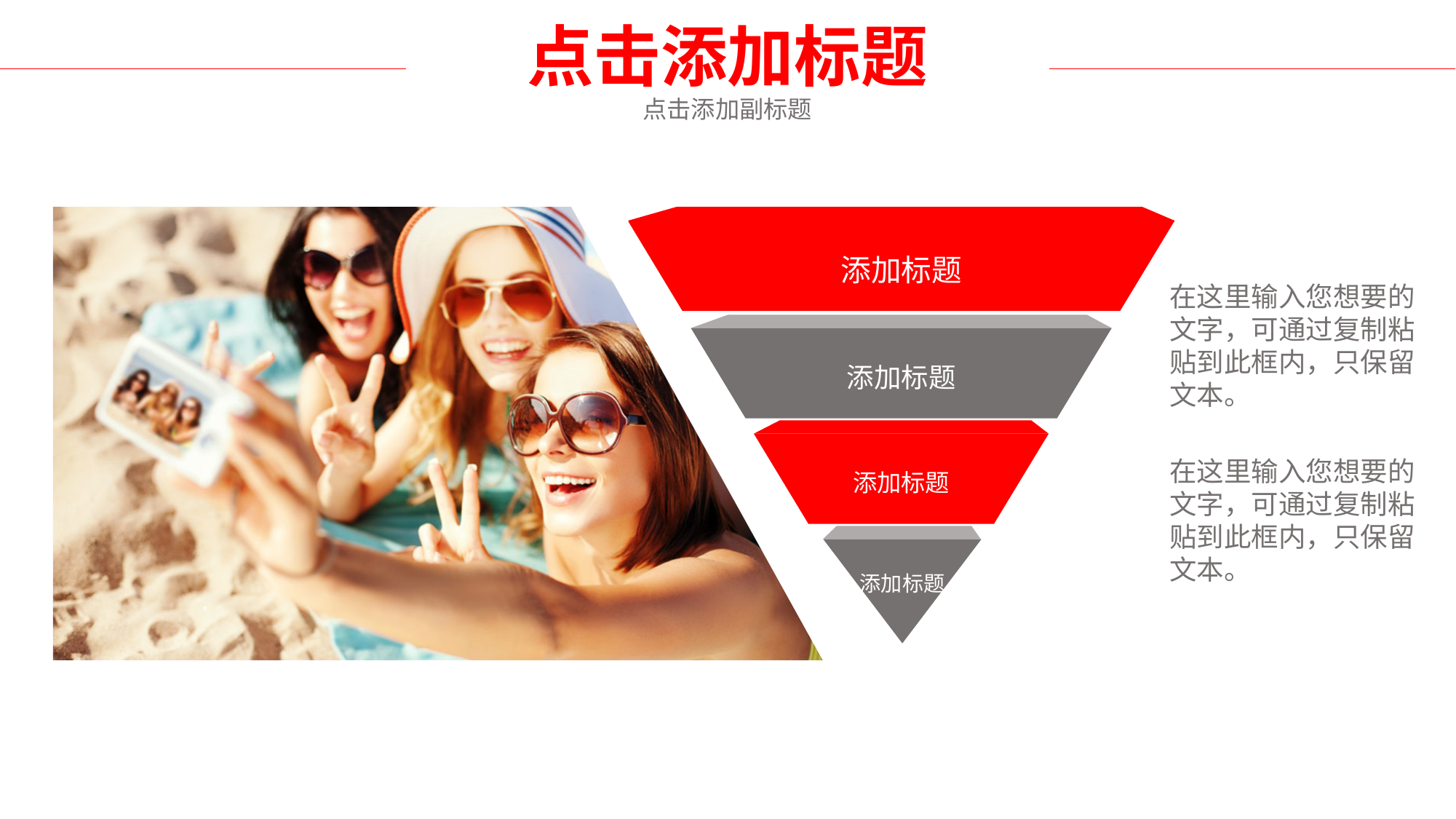

点击添加标题
点击添加副标题

添加标题
在这里输入您想要的文字，可通过复制粘贴到此框内，只保留文本。

添加标题

添加标题
在这里输入您想要的文字，可通过复制粘贴到此框内，只保留文本。

添加标题